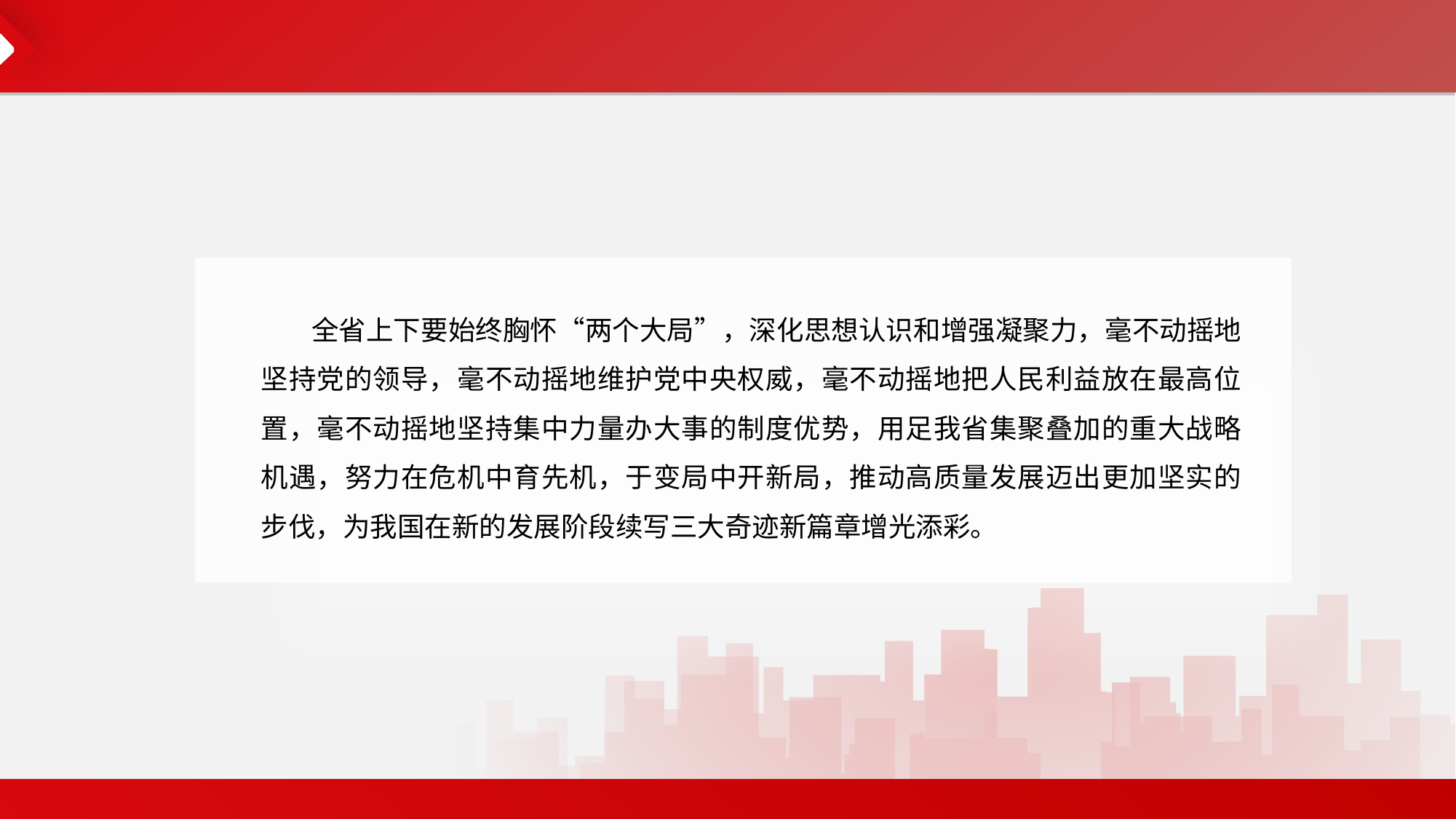

全省上下要始终胸怀“两个大局”，深化思想认识和增强凝聚力，毫不动摇地坚持党的领导，毫不动摇地维护党中央权威，毫不动摇地把人民利益放在最高位置，毫不动摇地坚持集中力量办大事的制度优势，用足我省集聚叠加的重大战略机遇，努力在危机中育先机，于变局中开新局，推动高质量发展迈出更加坚实的步伐，为我国在新的发展阶段续写三大奇迹新篇章增光添彩。